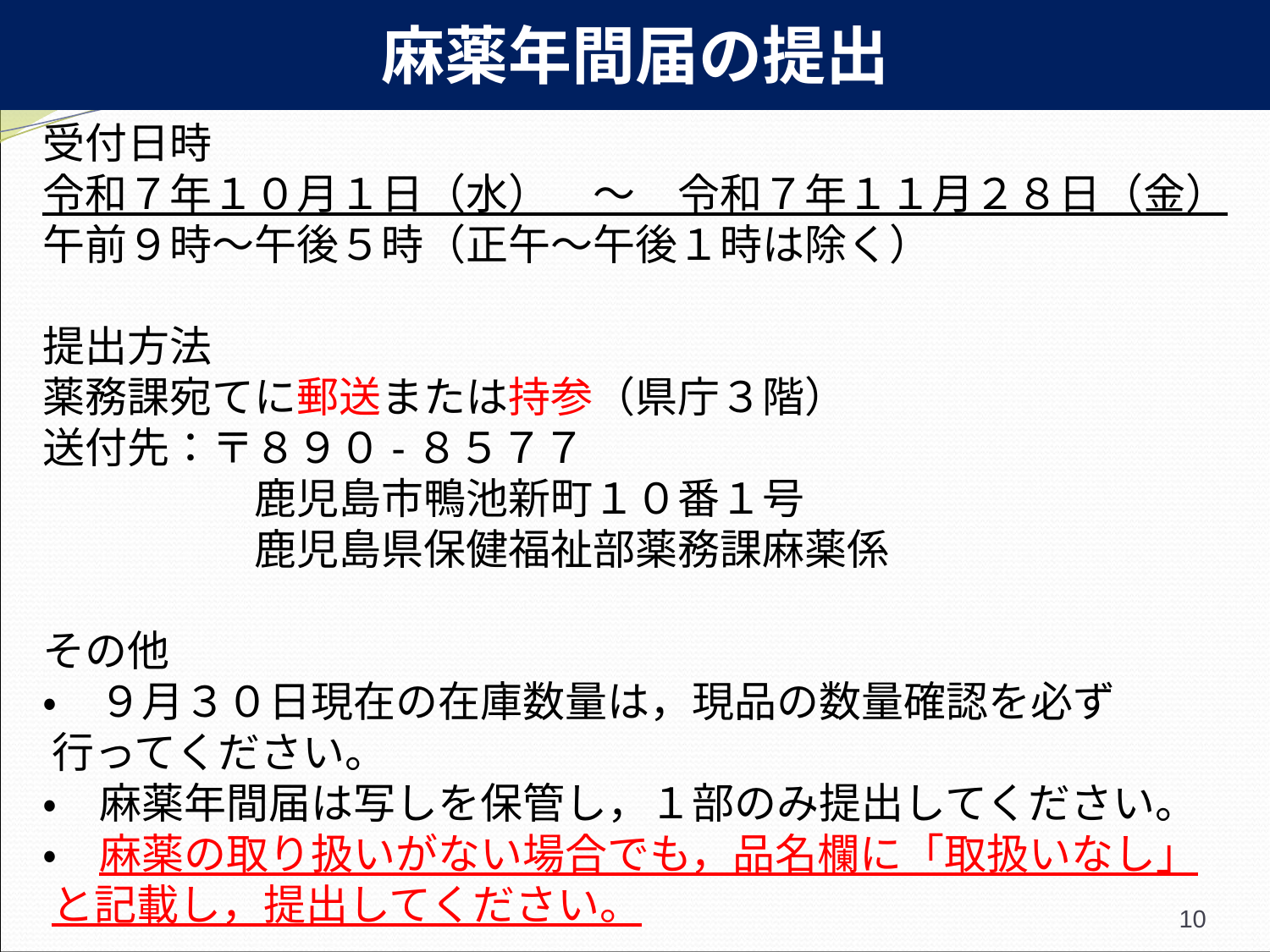

麻薬年間届の提出
１　受付日時
　　令和７年１０月１日（水）　～　令和７年１１月２８日（金）
　　午前９時～午後５時（正午～午後１時は除く）

２　提出方法
　　薬務課宛てに郵送または持参（県庁３階）
　　送付先：〒８９０-８５７７
　　　　　　　鹿児島市鴨池新町１０番１号
　　　　　　　鹿児島県保健福祉部薬務課麻薬係

３　その他
　　・　９月３０日現在の在庫数量は，現品の数量確認を必ず
　　 行ってください。
　　・　麻薬年間届は写しを保管し，１部のみ提出してください。
　　・　麻薬の取り扱いがない場合でも，品名欄に「取扱いなし」
　　 と記載し，提出してください。

10